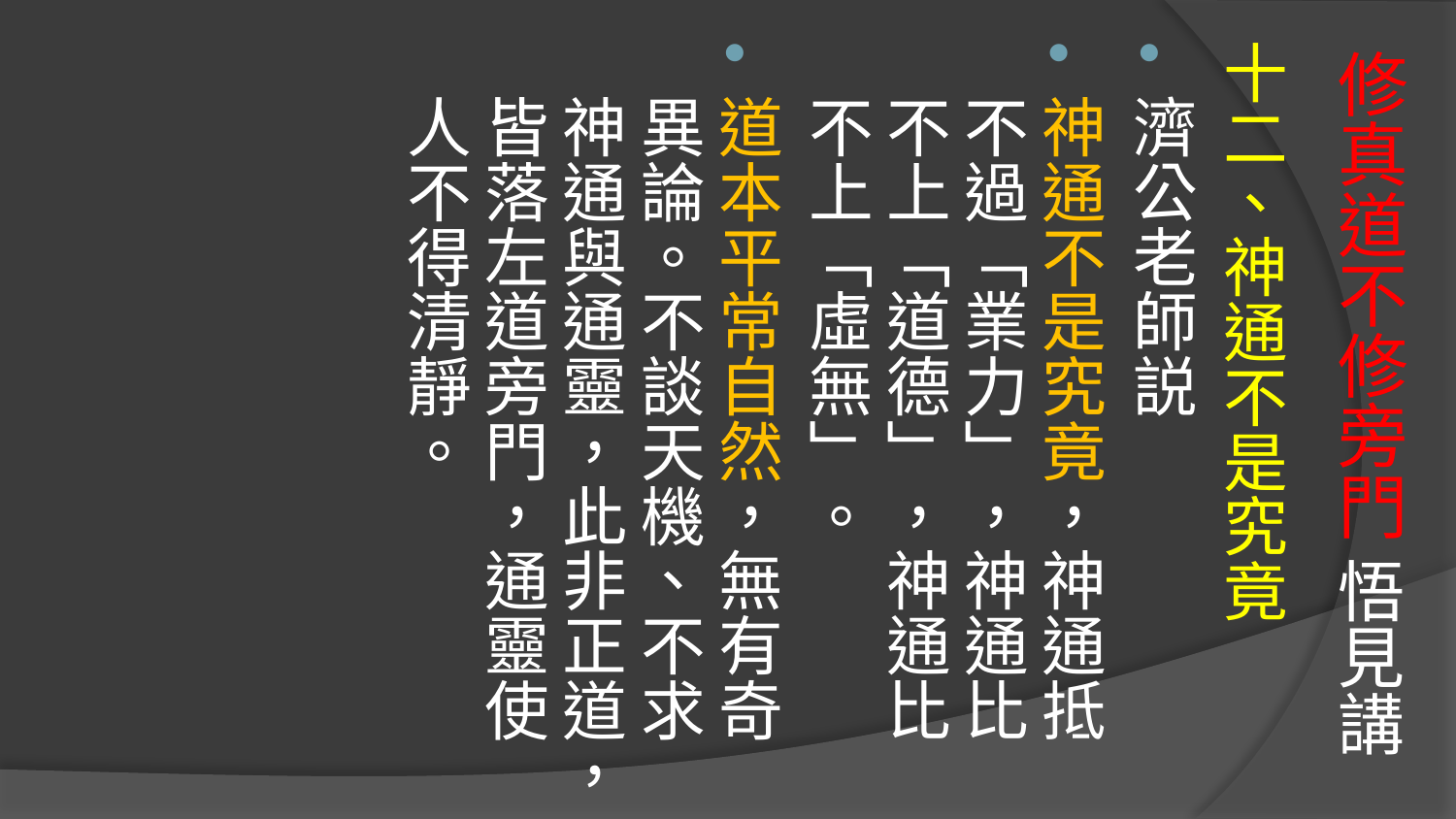

# 修真道不修旁門 悟見講
十二、神通不是究竟
濟公老師説
神通不是究竟，神通抵不過「業力」，神通比不上「道德」，神通比不上「虛無」。
道本平常自然，無有奇異論。不談天機、不求神通與通靈，此非正道，皆落左道旁門，通靈使人不得清靜。